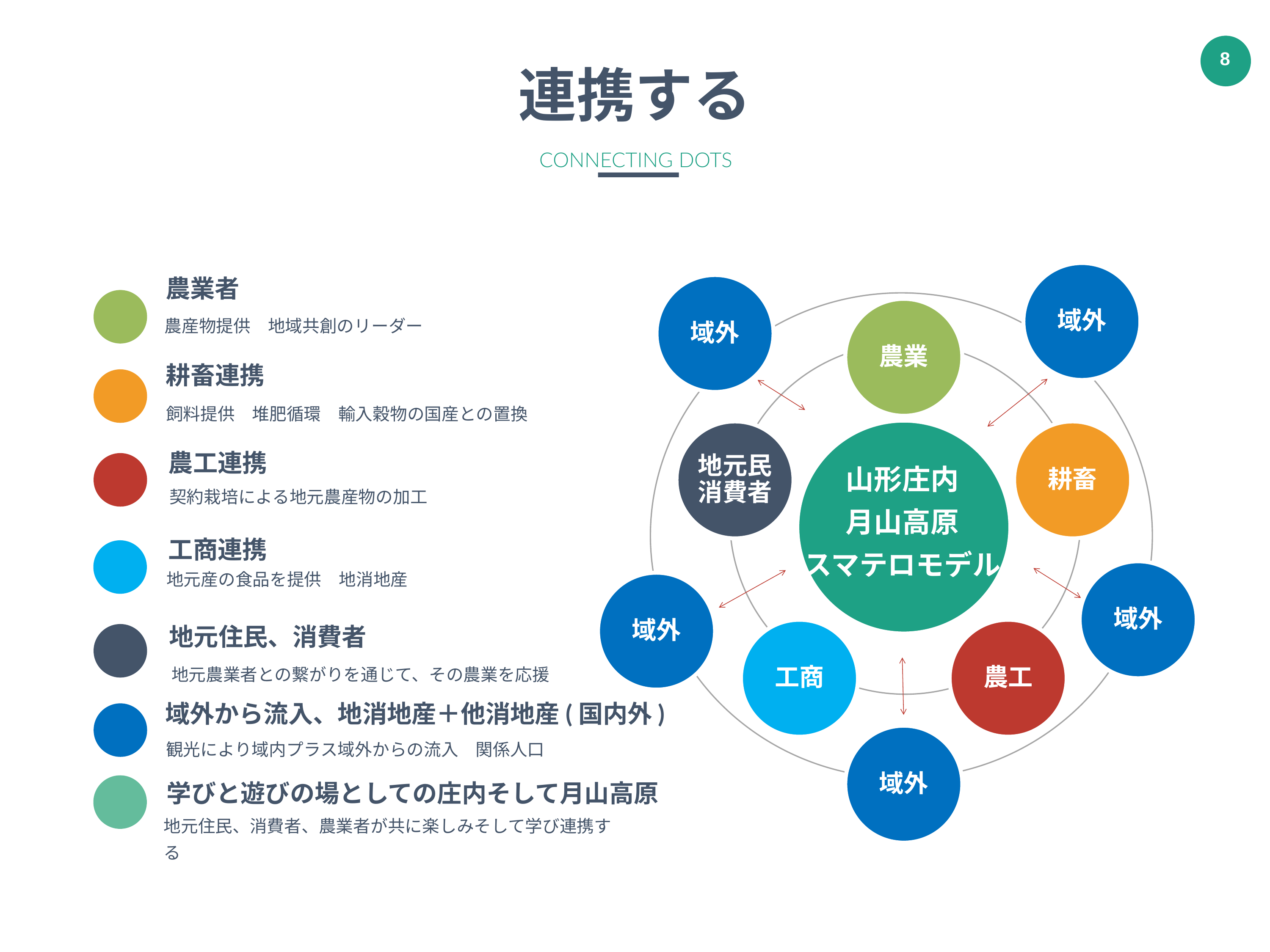

連携する
CONNECTING DOTS

域外
農業者
域外

農業
農産物提供　地域共創のリーダー

耕畜連携

飼料提供　堆肥循環　輸入穀物の国産との置換
地元民
消費者
耕畜

農工連携
山形庄内
月山高原
スマテロモデル

契約栽培による地元農産物の加工
工商連携

地元産の食品を提供　地消地産
域外
域外
地元住民、消費者
工商
農工

地元農業者との繋がりを通じて、その農業を応援
域外から流入、地消地産＋他消地産(国内外)

域外
観光により域内プラス域外からの流入　関係人口
学びと遊びの場としての庄内そして月山高原

地元住民、消費者、農業者が共に楽しみそして学び連携する